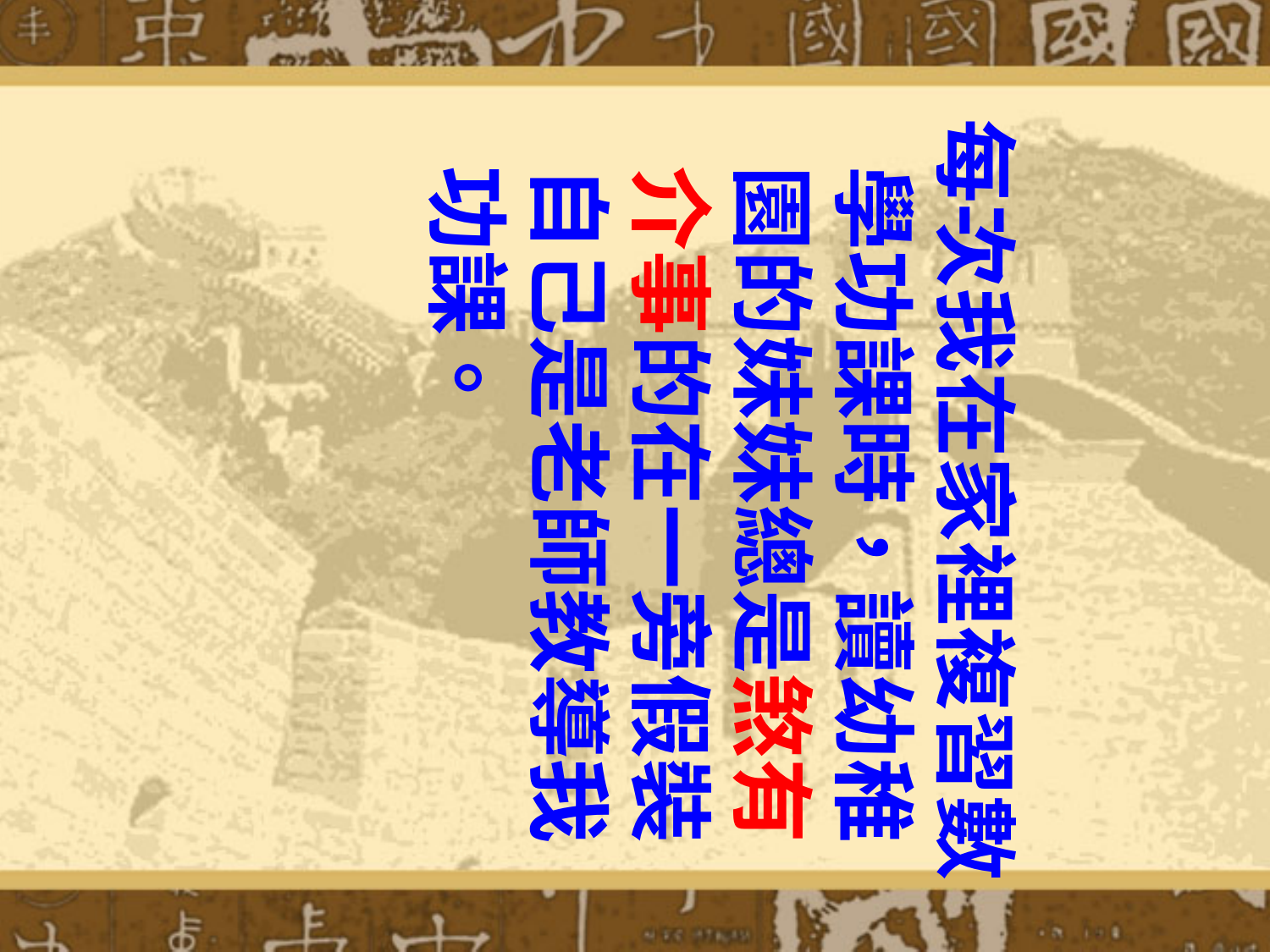

每次我在家裡複習數學功課時，讀幼稚園的妹妹總是煞有介事的在一旁假裝自己是老師教導我功課。